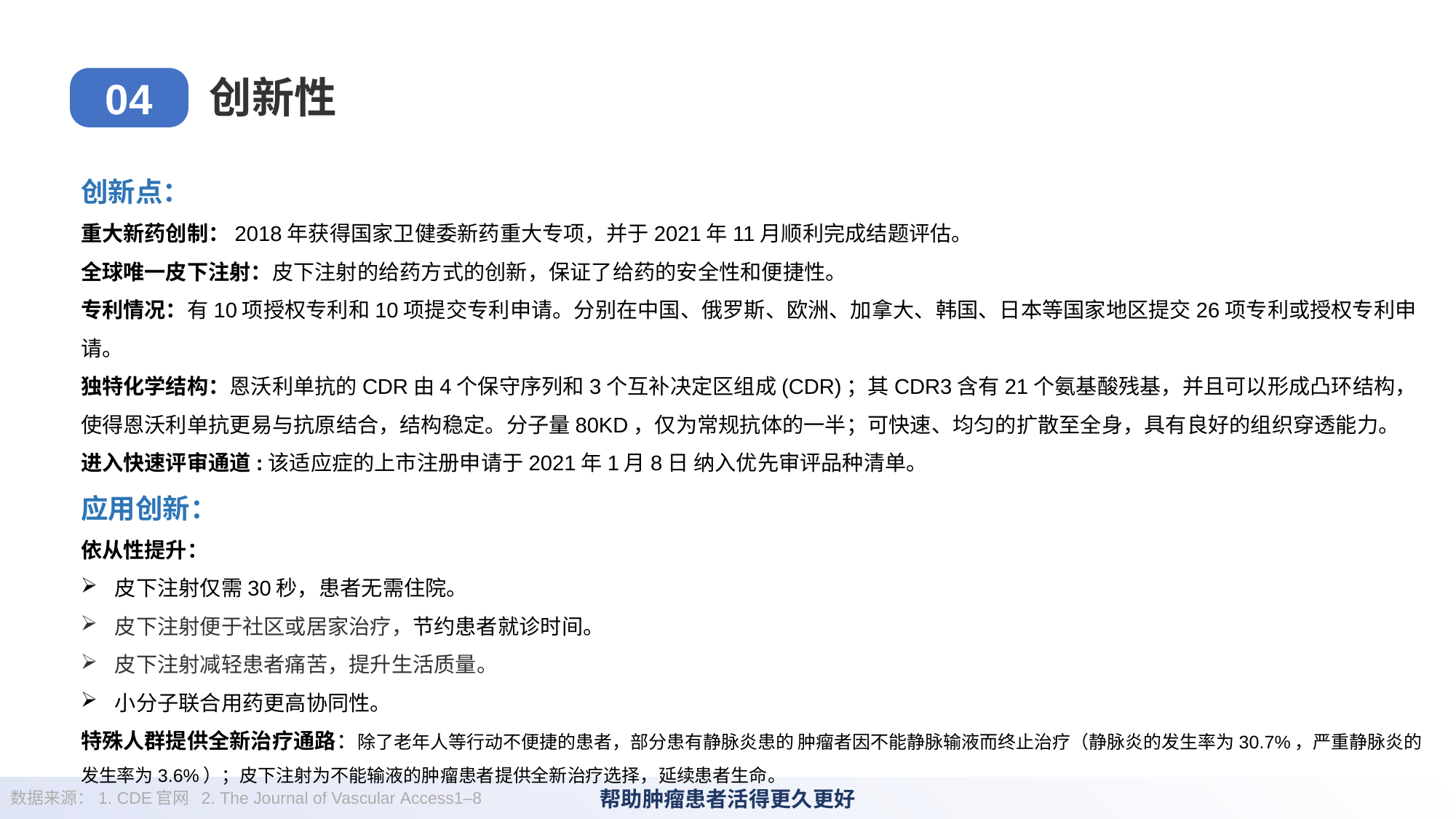

创新性
04
创新点：
重大新药创制：2018年获得国家卫健委新药重大专项，并于2021年11月顺利完成结题评估。
全球唯一皮下注射：皮下注射的给药方式的创新，保证了给药的安全性和便捷性。
专利情况：有10项授权专利和10项提交专利申请。分别在中国、俄罗斯、欧洲、加拿大、韩国、日本等国家地区提交26项专利或授权专利申请。
独特化学结构：恩沃利单抗的CDR由4个保守序列和3个互补决定区组成(CDR)；其CDR3含有21个氨基酸残基，并且可以形成凸环结构，使得恩沃利单抗更易与抗原结合，结构稳定。分子量80KD，仅为常规抗体的一半；可快速、均匀的扩散至全身，具有良好的组织穿透能力。
进入快速评审通道:该适应症的上市注册申请于2021年1月8日 纳入优先审评品种清单。
应用创新：
依从性提升：
皮下注射仅需30秒，患者无需住院。
皮下注射便于社区或居家治疗，节约患者就诊时间。
皮下注射减轻患者痛苦，提升生活质量。
小分子联合用药更高协同性。
特殊人群提供全新治疗通路：除了老年人等行动不便捷的患者，部分患有静脉炎患的 肿瘤者因不能静脉输液而终止治疗（静脉炎的发生率为30.7%，严重静脉炎的发生率为3.6%）；皮下注射为不能输液的肿瘤患者提供全新治疗选择，延续患者生命。

数据来源：1. CDE官网  2. The Journal of Vascular Access1–8